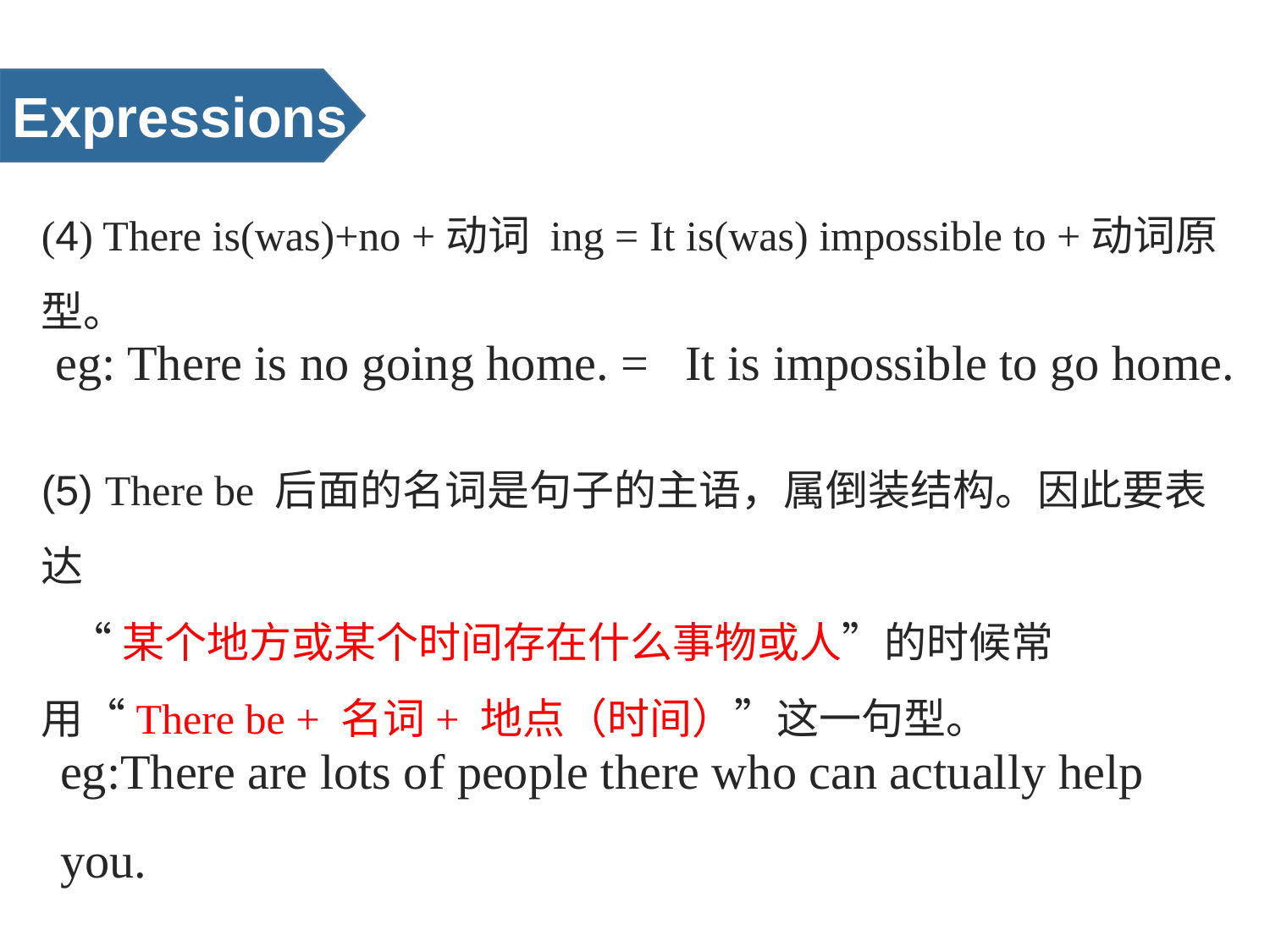

Expressions
(4) There is(was)+no +动词 ing = It is(was) impossible to +动词原型。
eg: There is no going home. =   It is impossible to go home.
(5) There be 后面的名词是句子的主语，属倒装结构。因此要表达
   “某个地方或某个时间存在什么事物或人”的时候常用“There be + 名词+ 地点（时间）”这一句型。
eg:There are lots of people there who can actually help you.